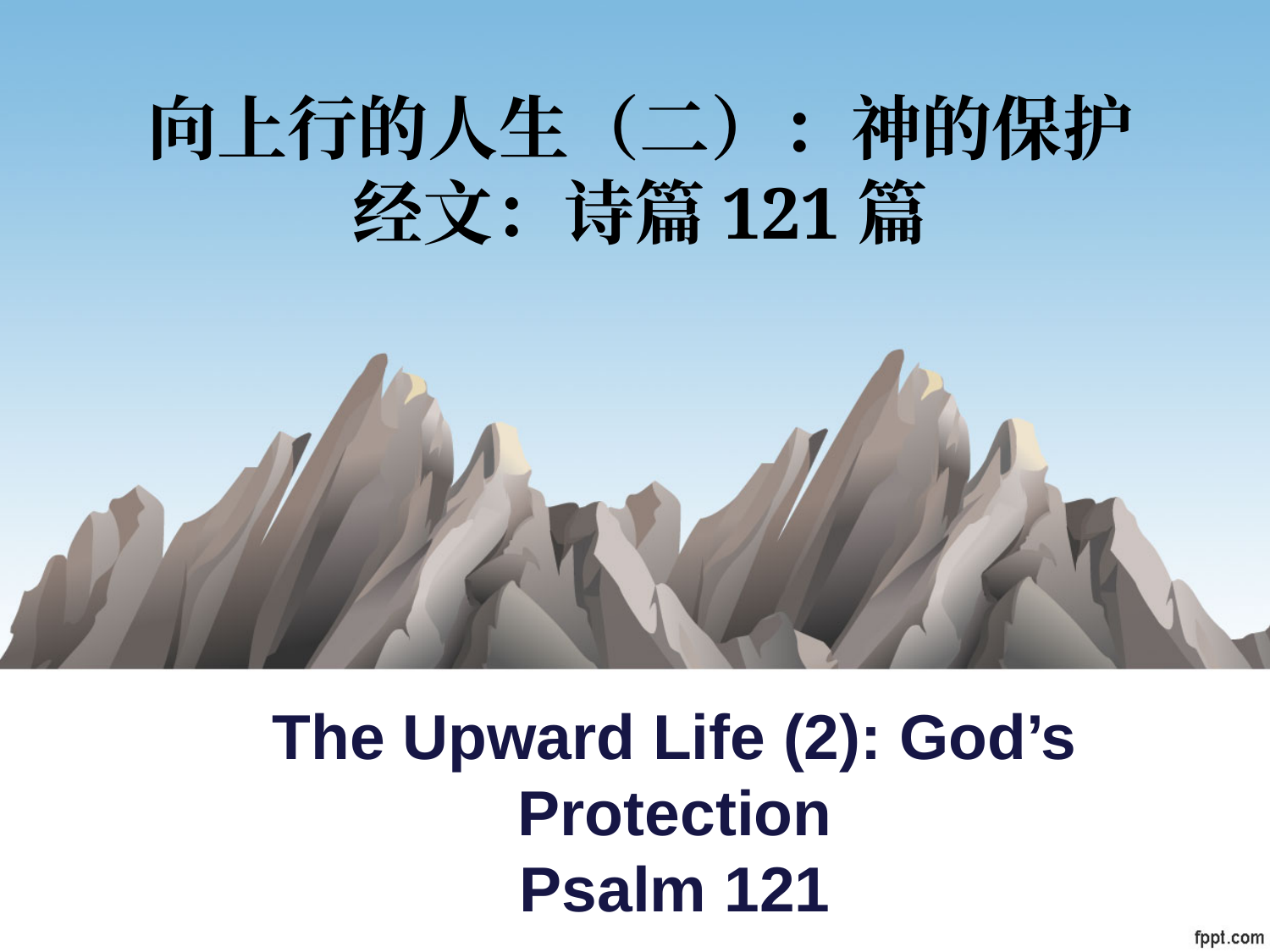

# 向上行的人生（二）：神的保护 经文：诗篇121篇
The Upward Life (2): God’s Protection
Psalm 121